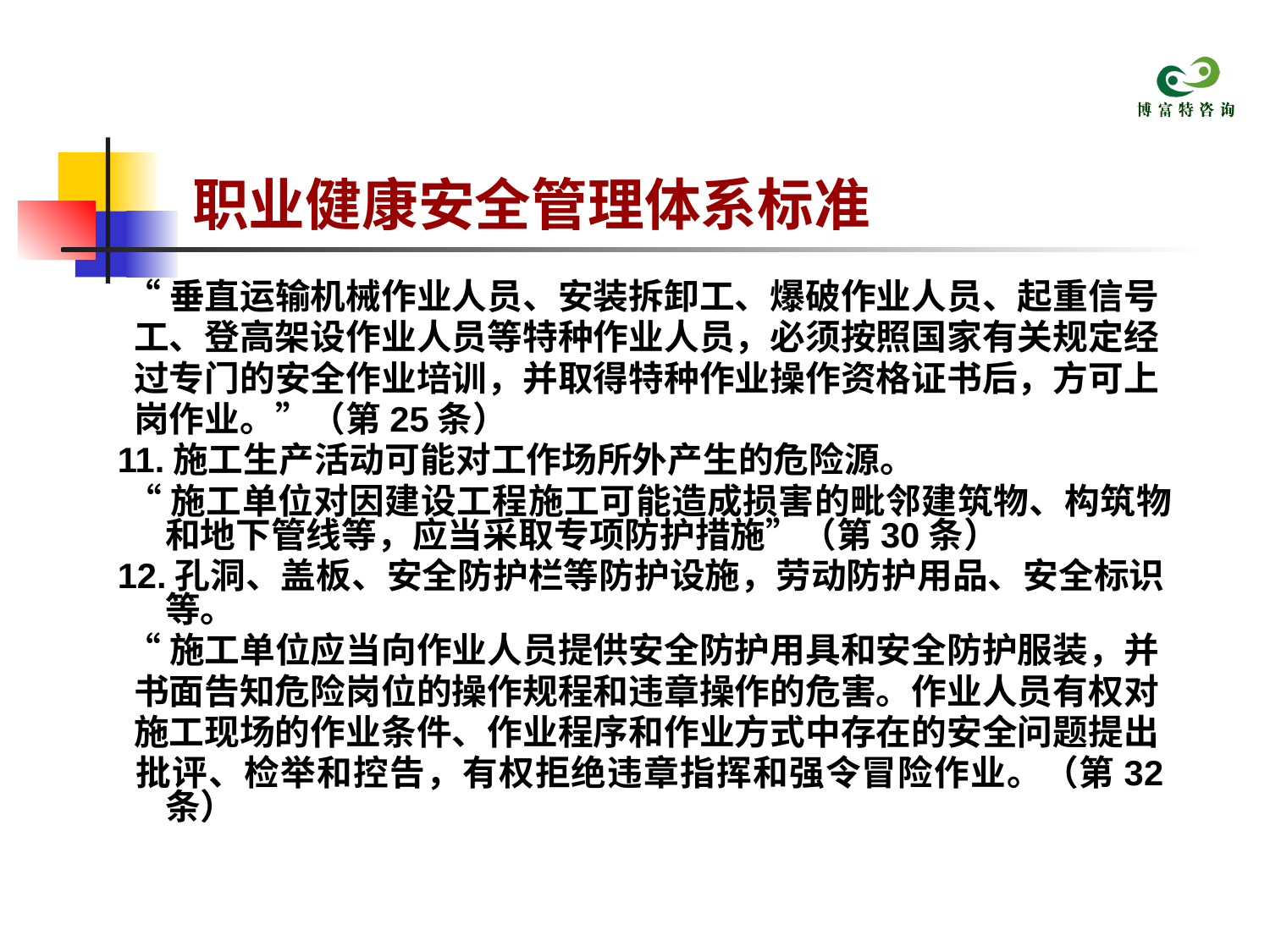

# 职业健康安全管理体系标准
 “垂直运输机械作业人员、安装拆卸工、爆破作业人员、起重信号
 工、登高架设作业人员等特种作业人员，必须按照国家有关规定经
 过专门的安全作业培训，并取得特种作业操作资格证书后，方可上
 岗作业。”（第25条）
11.施工生产活动可能对工作场所外产生的危险源。
 “施工单位对因建设工程施工可能造成损害的毗邻建筑物、构筑物和地下管线等，应当采取专项防护措施”（第30条）
12.孔洞、盖板、安全防护栏等防护设施，劳动防护用品、安全标识等。
 “施工单位应当向作业人员提供安全防护用具和安全防护服装，并
 书面告知危险岗位的操作规程和违章操作的危害。作业人员有权对
 施工现场的作业条件、作业程序和作业方式中存在的安全问题提出
 批评、检举和控告，有权拒绝违章指挥和强令冒险作业。（第32条）
41